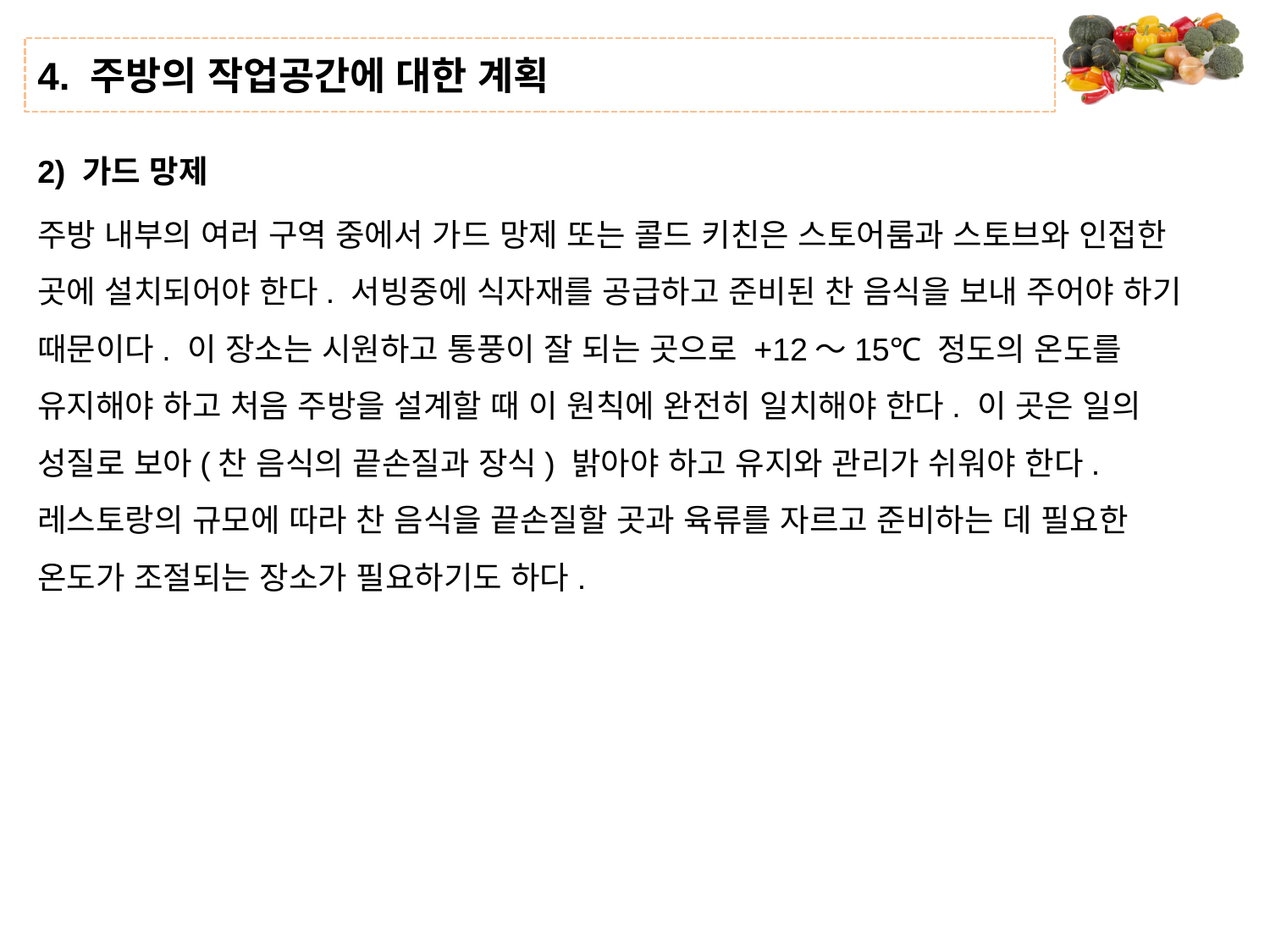

# 4. 주방의 작업공간에 대한 계획
2) 가드 망제
주방 내부의 여러 구역 중에서 가드 망제 또는 콜드 키친은 스토어룸과 스토브와 인접한 곳에 설치되어야 한다. 서빙중에 식자재를 공급하고 준비된 찬 음식을 보내 주어야 하기 때문이다. 이 장소는 시원하고 통풍이 잘 되는 곳으로 +12～15℃ 정도의 온도를 유지해야 하고 처음 주방을 설계할 때 이 원칙에 완전히 일치해야 한다. 이 곳은 일의 성질로 보아(찬 음식의 끝손질과 장식) 밝아야 하고 유지와 관리가 쉬워야 한다. 레스토랑의 규모에 따라 찬 음식을 끝손질할 곳과 육류를 자르고 준비하는 데 필요한 온도가 조절되는 장소가 필요하기도 하다.